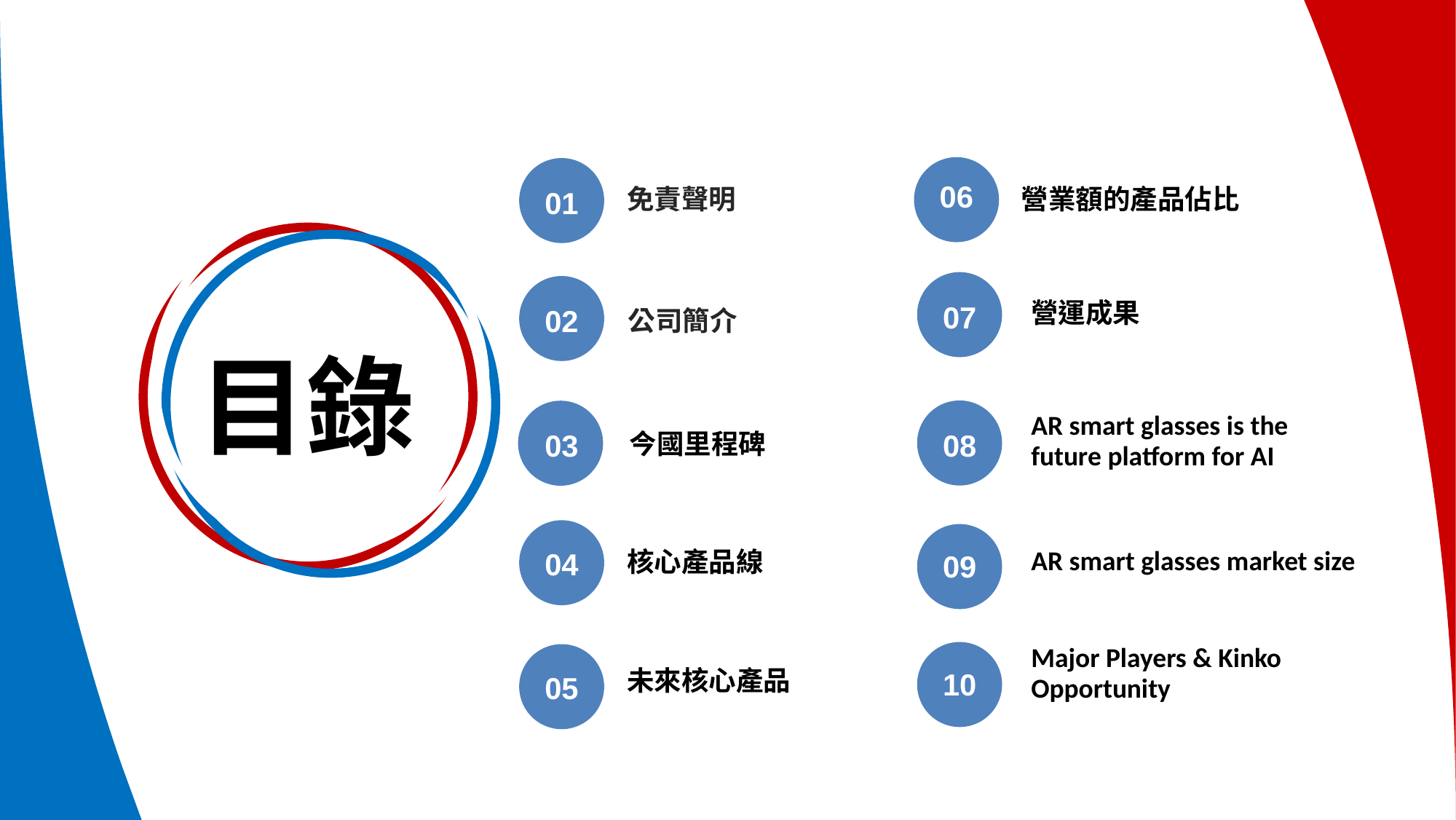

免責聲明
營業額的產品佔比
06
01

營運成果

公司簡介
07
02

AR smart glasses is the future platform for AI
今國里程碑
03
08

AR smart glasses market size
核心產品線

04
09
Major Players & Kinko Opportunity
未來核心產品

10
05